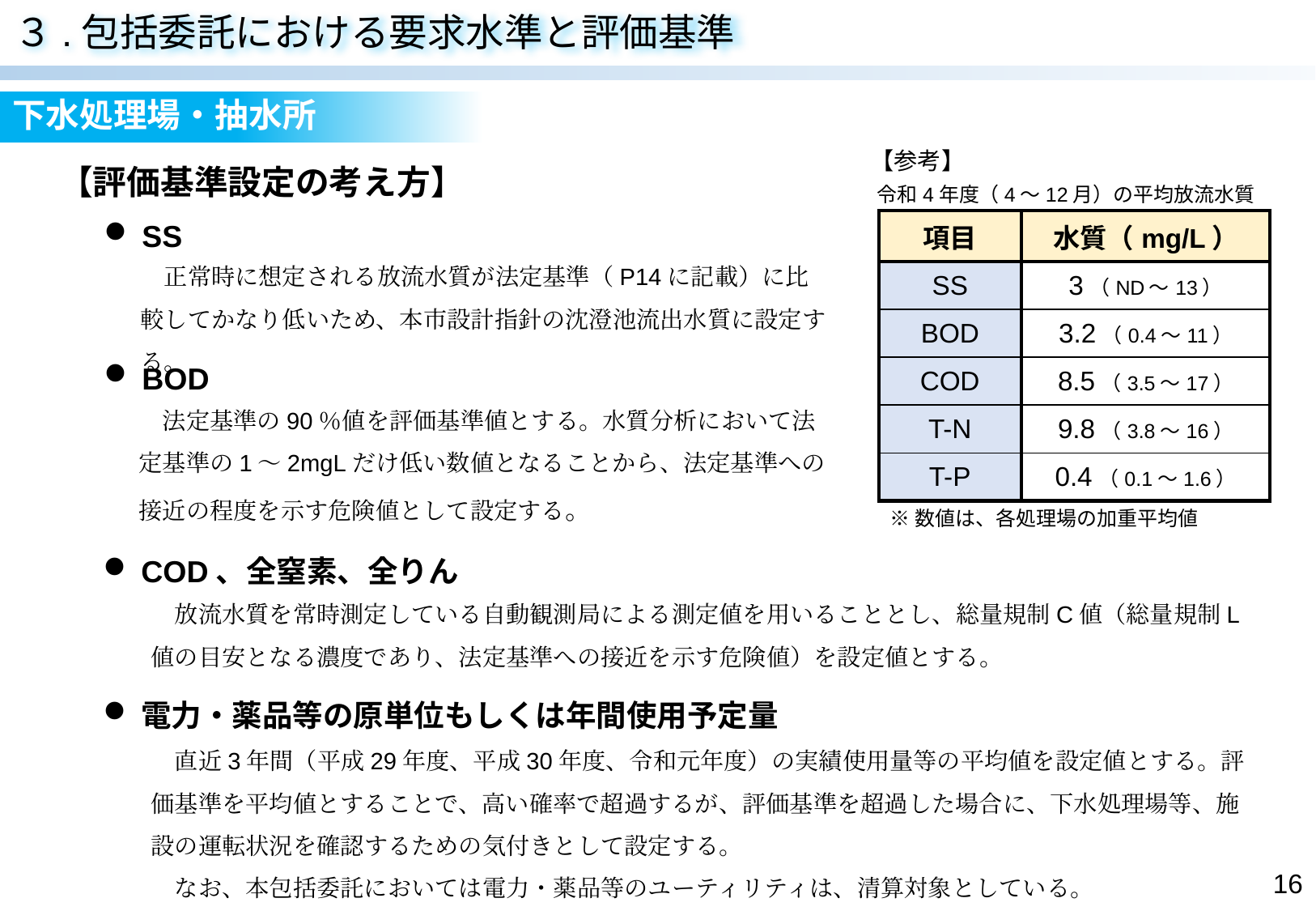

３.包括委託における要求水準と評価基準
# 下水処理場・抽水所
【参考】
【評価基準設定の考え方】
令和4年度（4～12月）の平均放流水質
SS
| 項目 | 水質（mg/L） |
| --- | --- |
| SS | 3（ND～13） |
| BOD | 3.2（0.4～11） |
| COD | 8.5（3.5～17） |
| T-N | 9.8（3.8～16） |
| T-P | 0.4（0.1～1.6） |
　正常時に想定される放流水質が法定基準（P14に記載）に比較してかなり低いため、本市設計指針の沈澄池流出水質に設定する。
BOD
　法定基準の90％値を評価基準値とする。水質分析において法定基準の1～2mgLだけ低い数値となることから、法定基準への接近の程度を示す危険値として設定する。
※数値は、各処理場の加重平均値
COD、全窒素、全りん
　放流水質を常時測定している自動観測局による測定値を用いることとし、総量規制C値（総量規制L値の目安となる濃度であり、法定基準への接近を示す危険値）を設定値とする。
電力・薬品等の原単位もしくは年間使用予定量
　直近3年間（平成29年度、平成30年度、令和元年度）の実績使用量等の平均値を設定値とする。評価基準を平均値とすることで、高い確率で超過するが、評価基準を超過した場合に、下水処理場等、施設の運転状況を確認するための気付きとして設定する。
　なお、本包括委託においては電力・薬品等のユーティリティは、清算対象としている。
16